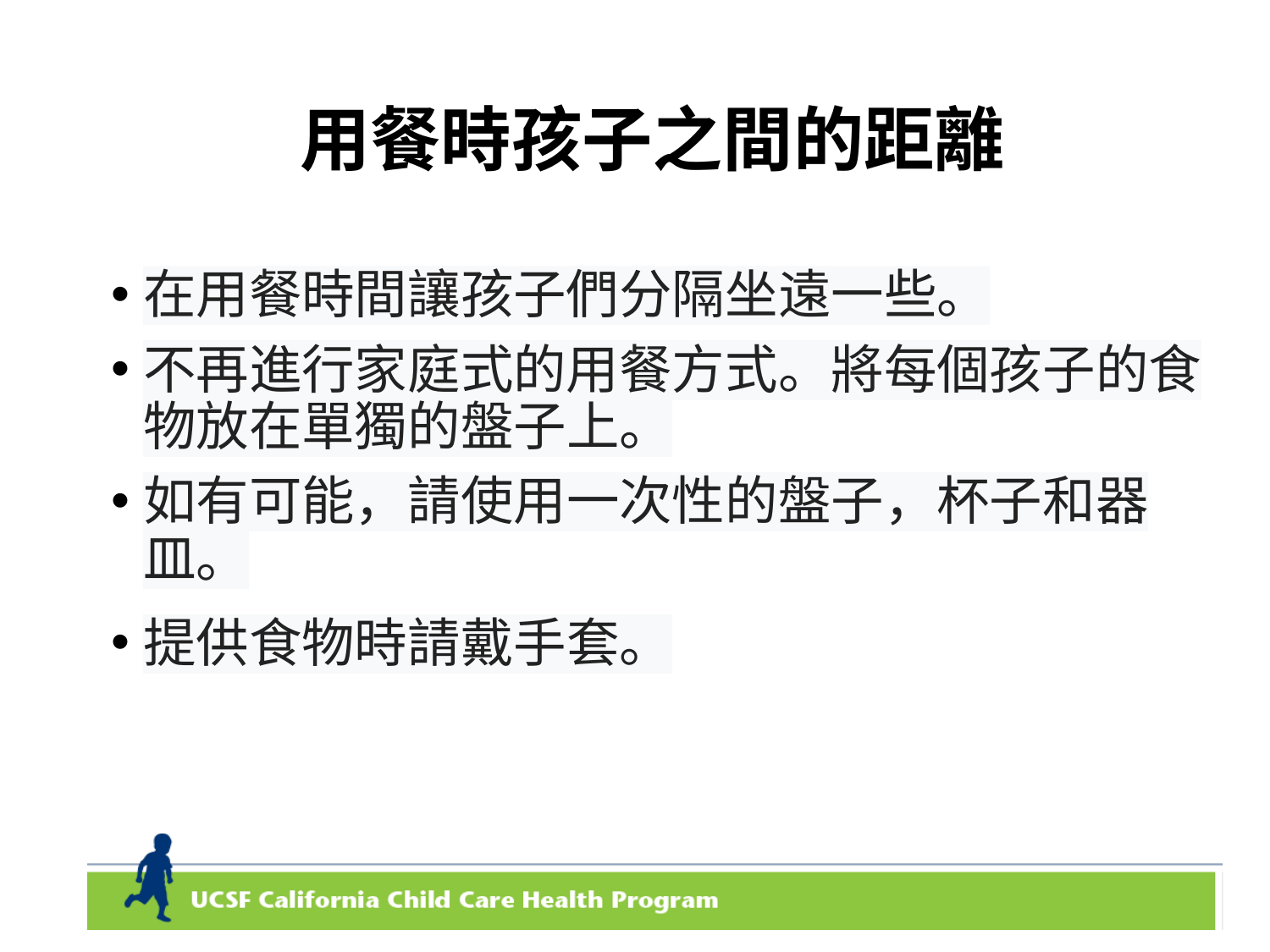

# 用餐時孩子之間的距離

在用餐時間讓孩子們分隔坐遠一些。
不再進行家庭式的用餐方式。將每個孩子的食物放在單獨的盤子上。
如有可能，請使用一次性的盤子，杯子和器皿。
提供食物時請戴手套。